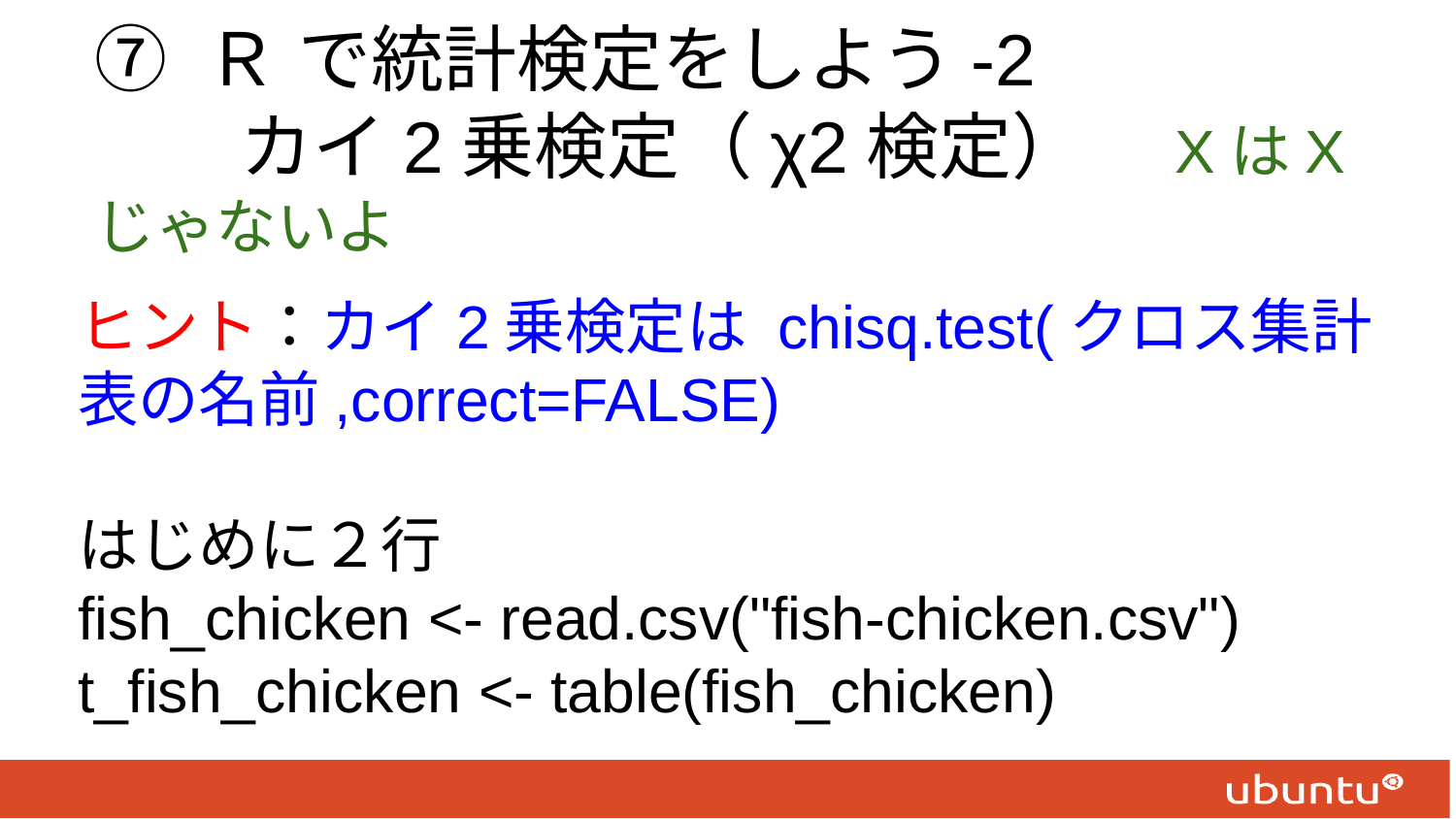

# ⑦ Ｒ で統計検定をしよう-2
　　カイ2乗検定（χ2検定）　ΧはXじゃないよ

ヒント：カイ2乗検定は chisq.test(クロス集計表の名前,correct=FALSE)

はじめに２行
fish_chicken <- read.csv("fish-chicken.csv")
t_fish_chicken <- table(fish_chicken)